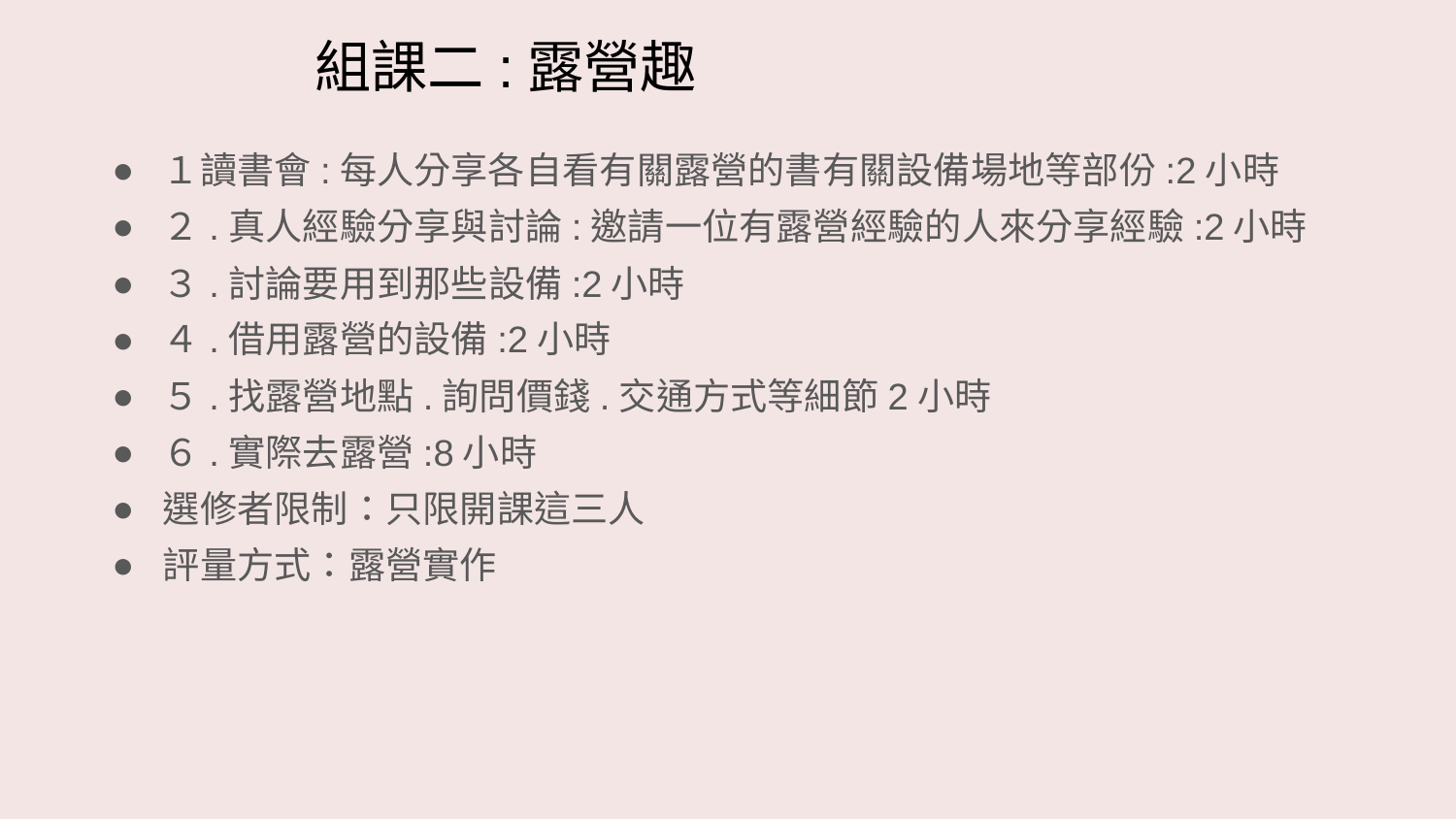

# 組課二:露營趣
１讀書會:每人分享各自看有關露營的書有關設備場地等部份:2小時
２.真人經驗分享與討論:邀請一位有露營經驗的人來分享經驗:2小時
３.討論要用到那些設備:2小時
４.借用露營的設備:2小時
５.找露營地點.詢問價錢.交通方式等細節2小時
６.實際去露營:8小時
選修者限制：只限開課這三人
評量方式：露營實作